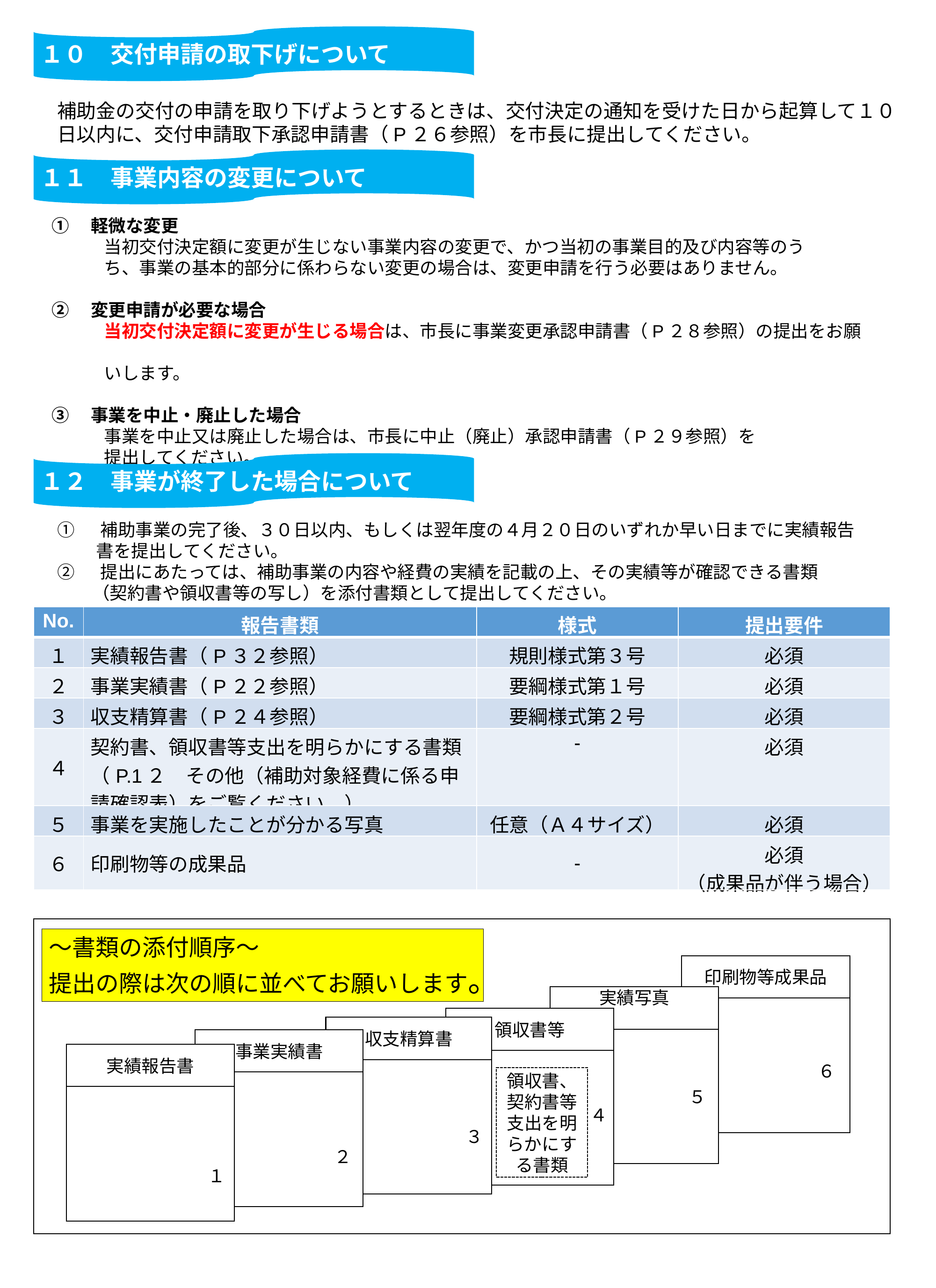

１０　交付申請の取下げについて
補助金の交付の申請を取り下げようとするときは、交付決定の通知を受けた日から起算して１０日以内に、交付申請取下承認申請書（P２６参照）を市長に提出してください。
１１　事業内容の変更について
①　軽微な変更
　　　当初交付決定額に変更が生じない事業内容の変更で、かつ当初の事業目的及び内容等のう
　　　ち、事業の基本的部分に係わらない変更の場合は、変更申請を行う必要はありません。

②　変更申請が必要な場合
　　　当初交付決定額に変更が生じる場合は、市長に事業変更承認申請書（P２８参照）の提出をお願
　　　いします。

③　事業を中止・廃止した場合
　　　事業を中止又は廃止した場合は、市長に中止（廃止）承認申請書（P２９参照）を
　　　提出してください。
１２　事業が終了した場合について
①　 補助事業の完了後、３０日以内、もしくは翌年度の４月２０日のいずれか早い日までに実績報告
　　 書を提出してください。
②　 提出にあたっては、補助事業の内容や経費の実績を記載の上、その実績等が確認できる書類
　　（契約書や領収書等の写し）を添付書類として提出してください。
| No. | 報告書類 | 様式 | 提出要件 |
| --- | --- | --- | --- |
| １ | 実績報告書（P３２参照） | 規則様式第３号 | 必須 |
| ２ | 事業実績書（P２２参照） | 要綱様式第１号 | 必須 |
| ３ | 収支精算書（P２４参照） | 要綱様式第２号 | 必須 |
| ４ | 契約書、領収書等支出を明らかにする書類 （P.1２　その他（補助対象経費に係る申請確認表）をご覧ください。） | - | 必須 |
| ５ | 事業を実施したことが分かる写真 | 任意（Ａ４サイズ） | 必須 |
| ６ | 印刷物等の成果品 | - | 必須 （成果品が伴う場合） |

～書類の添付順序～
提出の際は次の順に並べてお願いします。
印刷物等成果品

実績写真

領収書等

収支精算書

事業実績書

実績報告書

６
領収書、契約書等支出を明らかにする書類
５
４
３
２
１